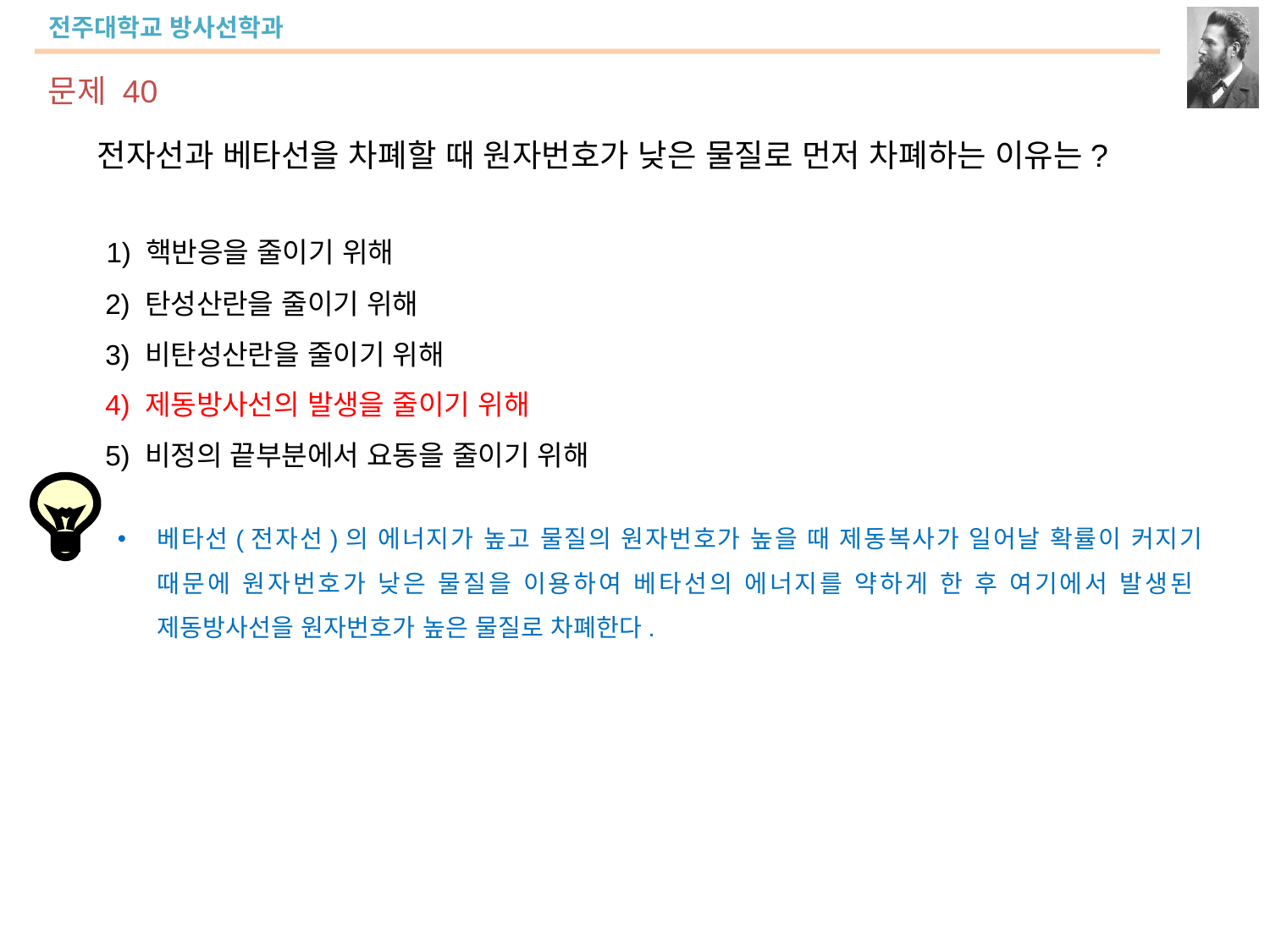

문제 40
전자선과 베타선을 차폐할 때 원자번호가 낮은 물질로 먼저 차폐하는 이유는?

 1) 핵반응을 줄이기 위해
 2) 탄성산란을 줄이기 위해
 3) 비탄성산란을 줄이기 위해
 4) 제동방사선의 발생을 줄이기 위해
 5) 비정의 끝부분에서 요동을 줄이기 위해

베타선(전자선)의 에너지가 높고 물질의 원자번호가 높을 때 제동복사가 일어날 확률이 커지기 때문에 원자번호가 낮은 물질을 이용하여 베타선의 에너지를 약하게 한 후 여기에서 발생된  제동방사선을 원자번호가 높은 물질로 차폐한다.